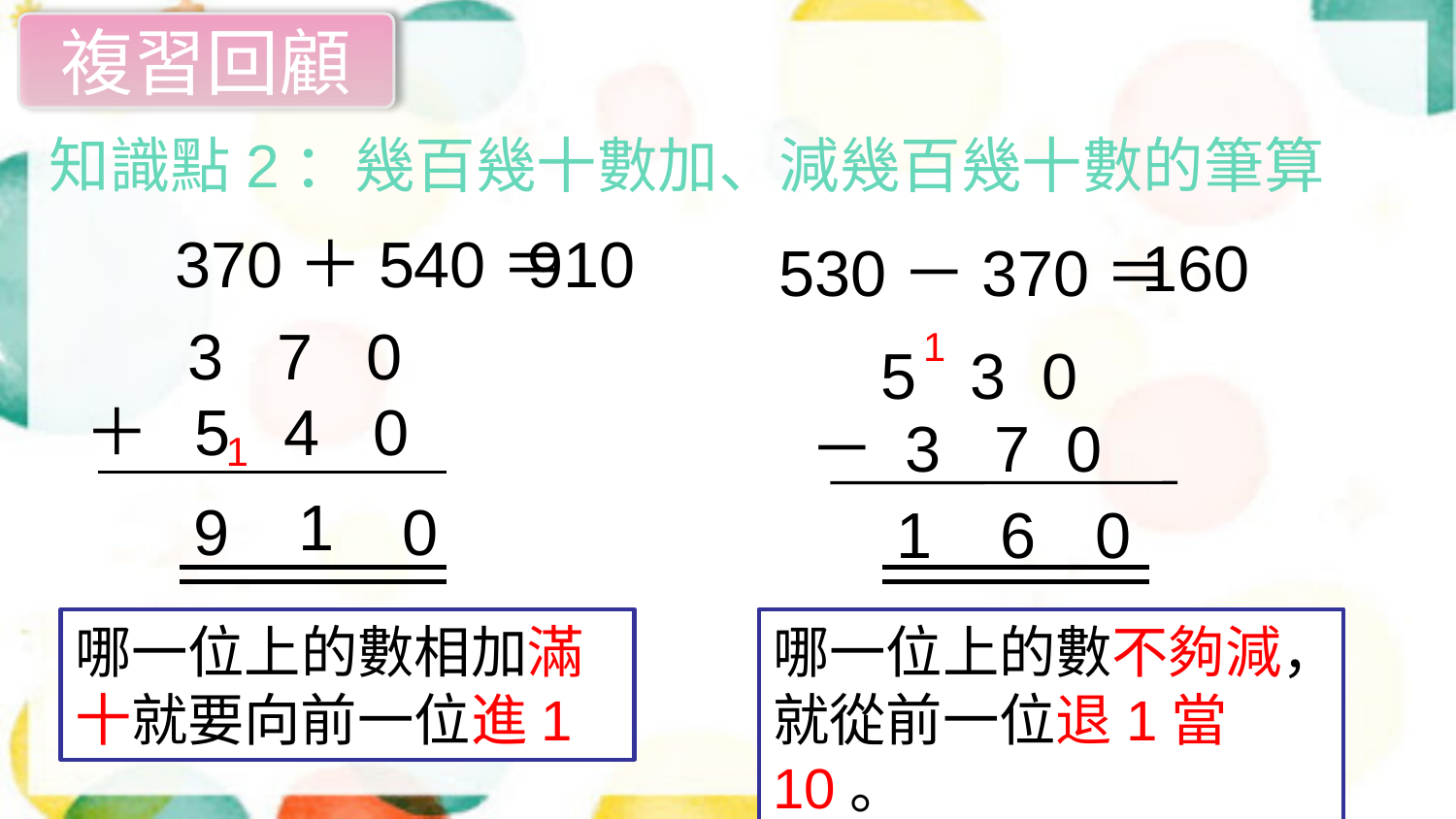

複習回顧
知識點2：幾百幾十數加、減幾百幾十數的筆算
370＋540＝
 910
160
530－370＝
3   7   0
 ＋  5   4   0
1
  5   3  0
 － 3   7  0
1
1
9
0
6
0
1
哪一位上的數不夠減，就從前一位退1當10。
哪一位上的數相加滿十就要向前一位進1